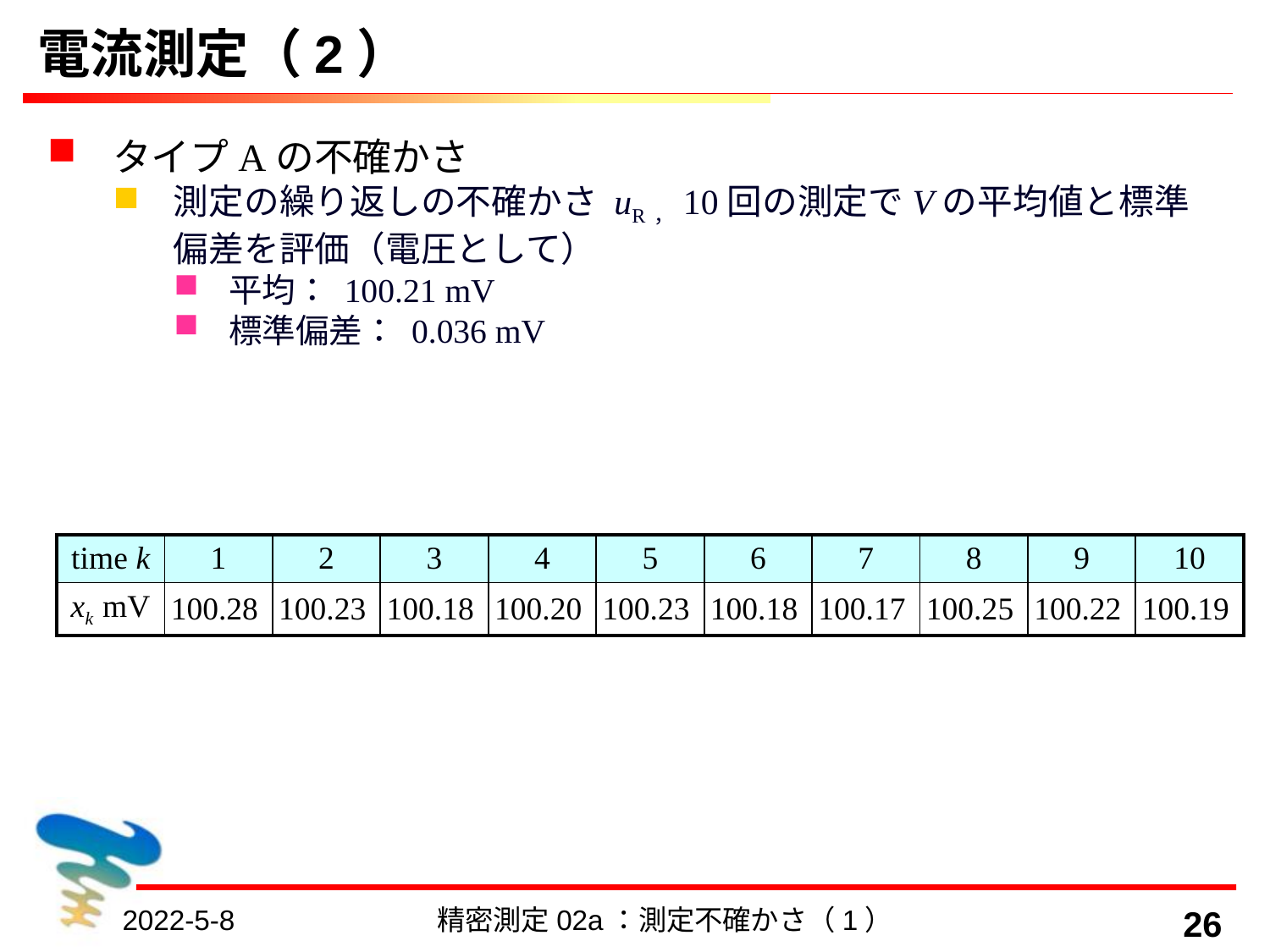

# 電流測定（2）
タイプAの不確かさ
測定の繰り返しの不確かさ uR，10回の測定でVの平均値と標準偏差を評価（電圧として）
平均： 100.21 mV
標準偏差： 0.036 mV
| time k | 1 | 2 | 3 | 4 | 5 | 6 | 7 | 8 | 9 | 10 |
| --- | --- | --- | --- | --- | --- | --- | --- | --- | --- | --- |
| xk mV | 100.28 | 100.23 | 100.18 | 100.20 | 100.23 | 100.18 | 100.17 | 100.25 | 100.22 | 100.19 |
2022-5-8
精密測定02a：測定不確かさ（1）
26